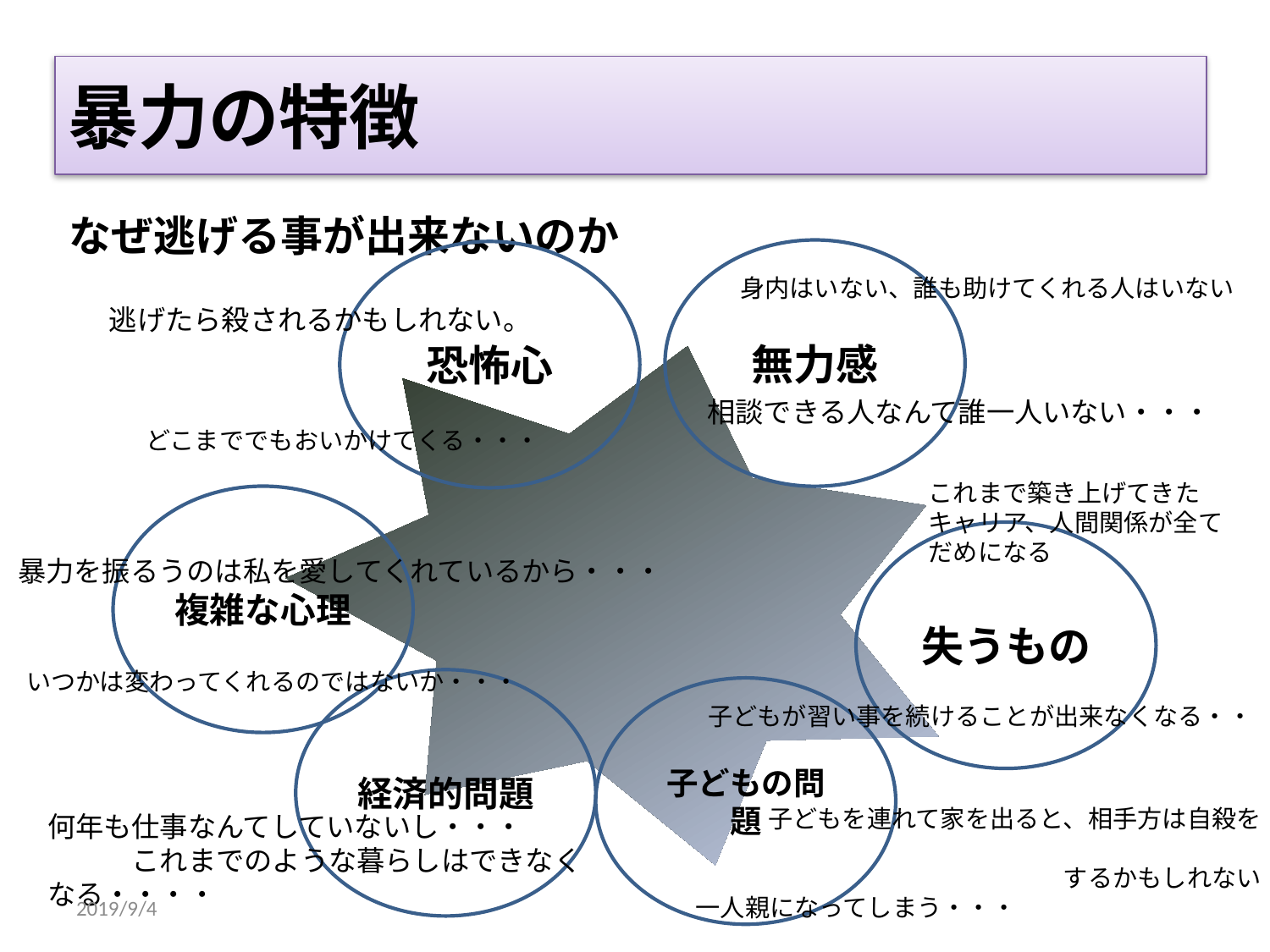

# 暴力の特徴
なぜ逃げる事が出来ないのか
身内はいない、誰も助けてくれる人はいない
無力感
恐怖心
逃げたら殺されるかもしれない。

相談できる人なんて誰一人いない・・・
どこまででもおいかけてくる・・・
これまで築き上げてきたキャリア、人間関係が全てだめになる
複雑な心理
暴力を振るうのは私を愛してくれているから・・・
失うもの
いつかは変わってくれるのではないか・・・
子どもが習い事を続けることが出来なくなる・・
経済的問題
子どもの問題
子どもを連れて家を出ると、相手方は自殺を　　　　　　　　　　　　　　　　　　　　　するかもしれない
何年も仕事なんてしていないし・・・　　　　　これまでのような暮らしはできなくなる・・・・
一人親になってしまう・・・
2019/9/4